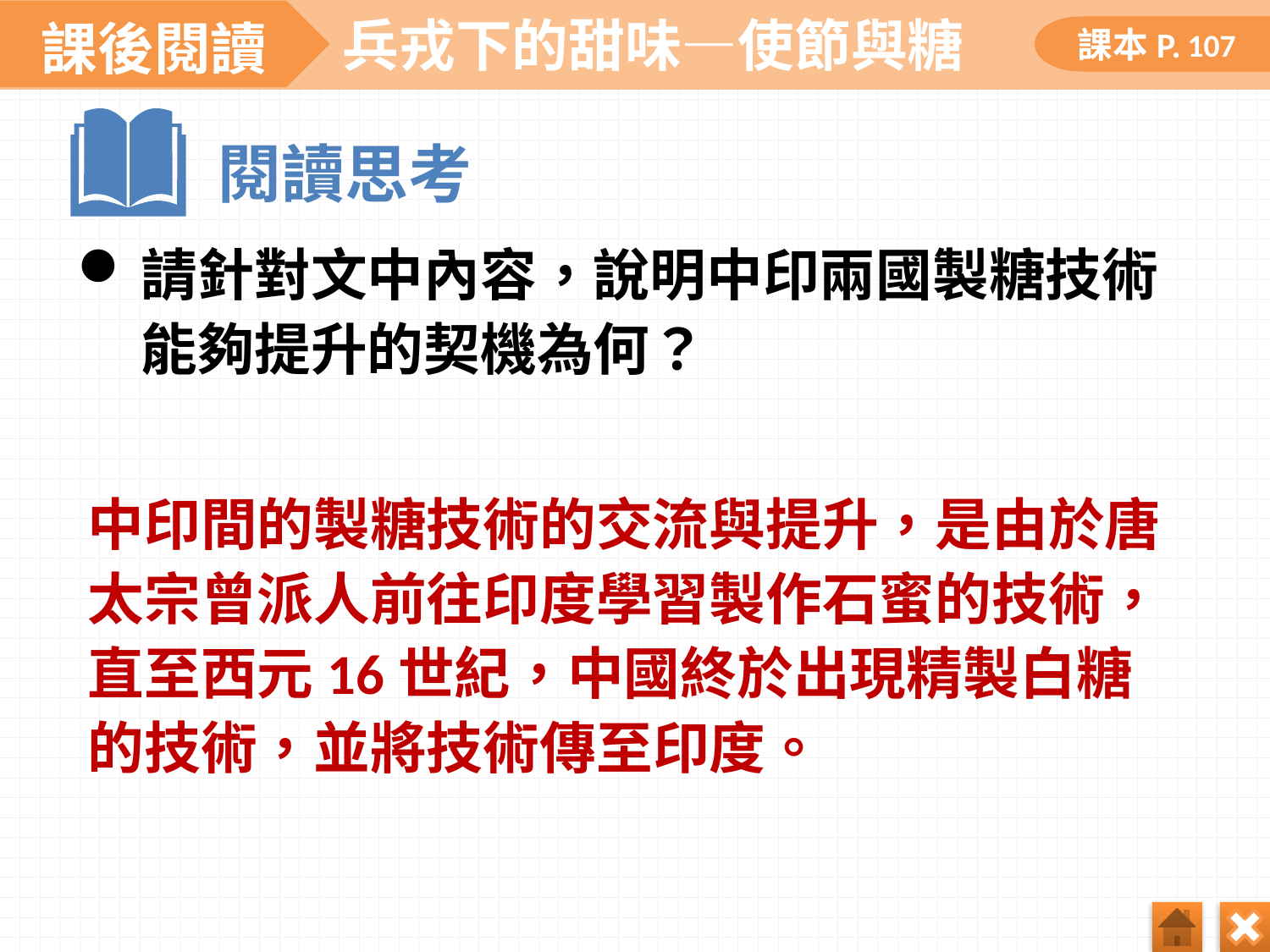

# 兵戎下的甜味—使節與糖
107
請針對文中內容，說明中印兩國製糖技術能夠提升的契機為何？
中印間的製糖技術的交流與提升，是由於唐太宗曾派人前往印度學習製作石蜜的技術，直至西元16世紀，中國終於出現精製白糖的技術，並將技術傳至印度。